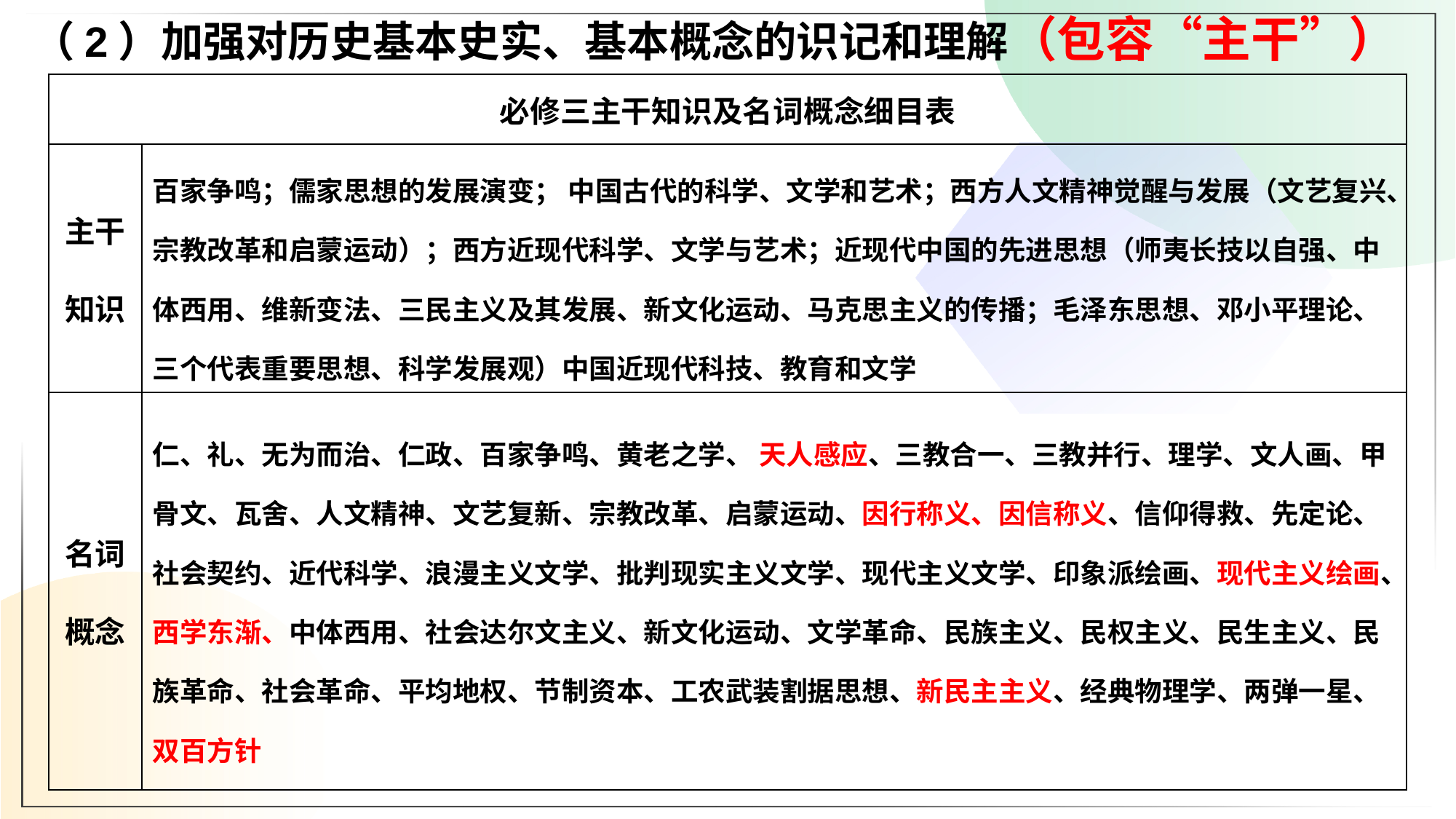

（2）加强对历史基本史实、基本概念的识记和理解（包容“主干”）
| 必修三主干知识及名词概念细目表 |  |
| --- | --- |
| 主干 知识 | 百家争鸣；儒家思想的发展演变； 中国古代的科学、文学和艺术；西方人文精神觉醒与发展（文艺复兴、宗教改革和启蒙运动）；西方近现代科学、文学与艺术；近现代中国的先进思想（师夷长技以自强、中体西用、维新变法、三民主义及其发展、新文化运动、马克思主义的传播；毛泽东思想、邓小平理论、三个代表重要思想、科学发展观）中国近现代科技、教育和文学 |
| 名词 概念 | 仁、礼、无为而治、仁政、百家争鸣、黄老之学、 天人感应、三教合一、三教并行、理学、文人画、甲骨文、瓦舍、人文精神、文艺复新、宗教改革、启蒙运动、因行称义、因信称义、信仰得救、先定论、社会契约、近代科学、浪漫主义文学、批判现实主义文学、现代主义文学、印象派绘画、现代主义绘画、西学东渐、中体西用、社会达尔文主义、新文化运动、文学革命、民族主义、民权主义、民生主义、民族革命、社会革命、平均地权、节制资本、工农武装割据思想、新民主主义、经典物理学、两弹一星、双百方针 |